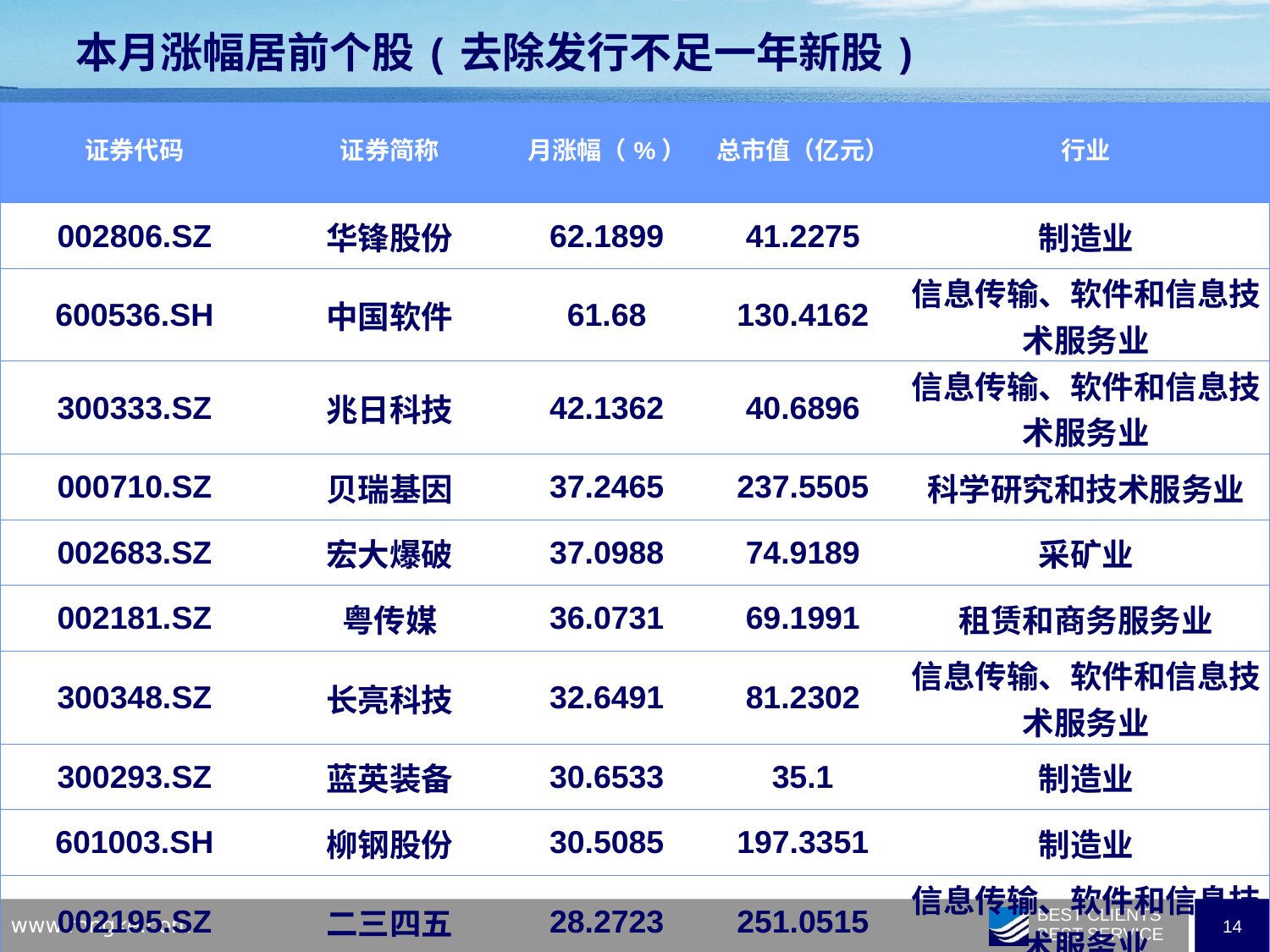

本月涨幅居前个股(去除发行不足一年新股)
| 证券代码 | 证券简称 | 月涨幅（%） | 总市值（亿元） | 行业 |
| --- | --- | --- | --- | --- |
| 002806.SZ | 华锋股份 | 62.1899 | 41.2275 | 制造业 |
| 600536.SH | 中国软件 | 61.68 | 130.4162 | 信息传输、软件和信息技术服务业 |
| 300333.SZ | 兆日科技 | 42.1362 | 40.6896 | 信息传输、软件和信息技术服务业 |
| 000710.SZ | 贝瑞基因 | 37.2465 | 237.5505 | 科学研究和技术服务业 |
| 002683.SZ | 宏大爆破 | 37.0988 | 74.9189 | 采矿业 |
| 002181.SZ | 粤传媒 | 36.0731 | 69.1991 | 租赁和商务服务业 |
| 300348.SZ | 长亮科技 | 32.6491 | 81.2302 | 信息传输、软件和信息技术服务业 |
| 300293.SZ | 蓝英装备 | 30.6533 | 35.1 | 制造业 |
| 601003.SH | 柳钢股份 | 30.5085 | 197.3351 | 制造业 |
| 002195.SZ | 二三四五 | 28.2723 | 251.0515 | 信息传输、软件和信息技术服务业 |
|  |  |  |  |  |